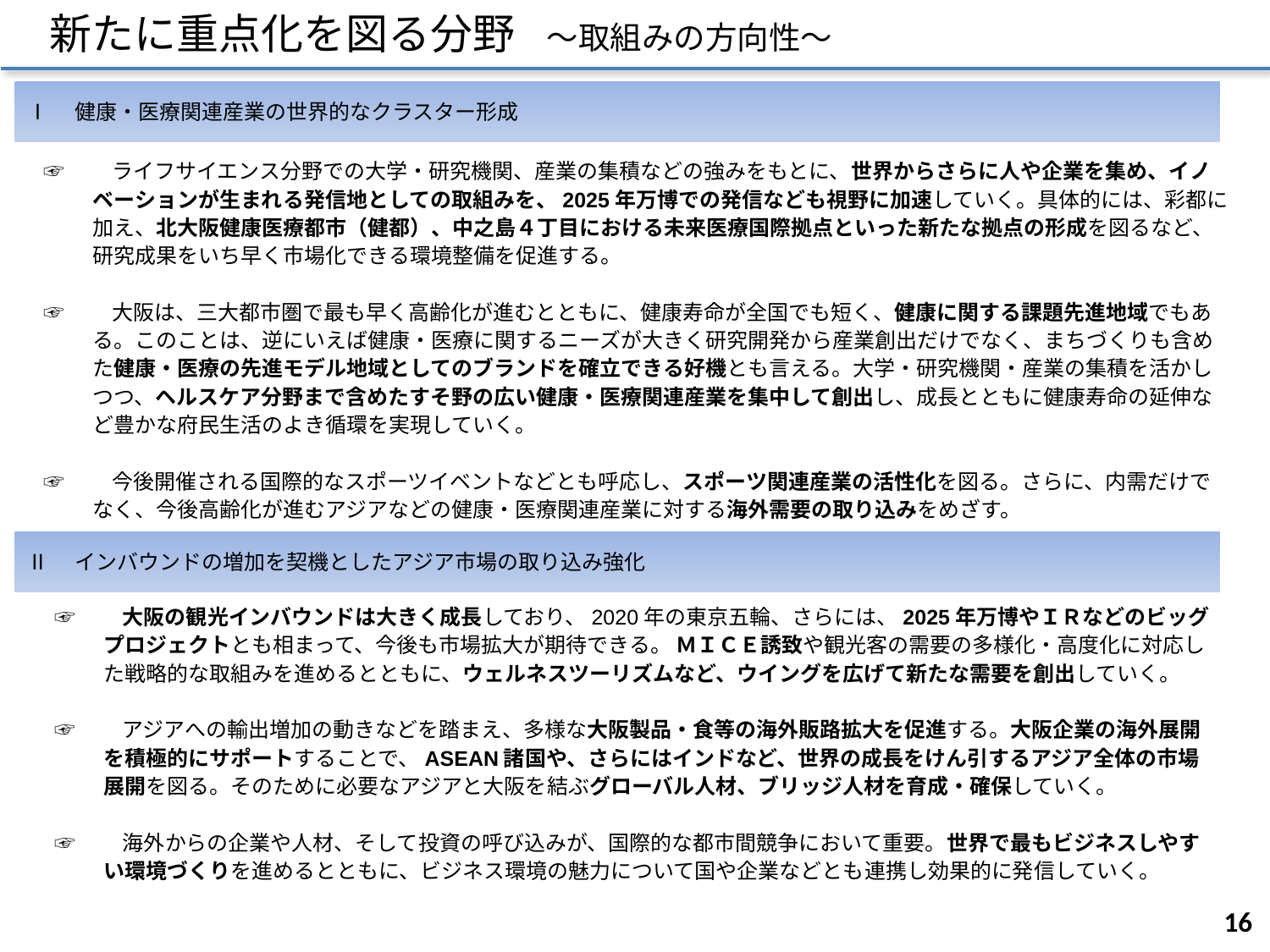

新たに重点化を図る分野　～取組みの方向性～
Ⅰ　健康・医療関連産業の世界的なクラスター形成
☞　　ライフサイエンス分野での大学・研究機関、産業の集積などの強みをもとに、世界からさらに人や企業を集め、イノベーションが生まれる発信地としての取組みを、2025年万博での発信なども視野に加速していく。具体的には、彩都に加え、北大阪健康医療都市（健都）、中之島４丁目における未来医療国際拠点といった新たな拠点の形成を図るなど、研究成果をいち早く市場化できる環境整備を促進する。

☞　　大阪は、三大都市圏で最も早く高齢化が進むとともに、健康寿命が全国でも短く、健康に関する課題先進地域でもある。このことは、逆にいえば健康・医療に関するニーズが大きく研究開発から産業創出だけでなく、まちづくりも含めた健康・医療の先進モデル地域としてのブランドを確立できる好機とも言える。大学・研究機関・産業の集積を活かしつつ、ヘルスケア分野まで含めたすそ野の広い健康・医療関連産業を集中して創出し、成長とともに健康寿命の延伸など豊かな府民生活のよき循環を実現していく。

☞　　今後開催される国際的なスポーツイベントなどとも呼応し、スポーツ関連産業の活性化を図る。さらに、内需だけでなく、今後高齢化が進むアジアなどの健康・医療関連産業に対する海外需要の取り込みをめざす。
Ⅱ　インバウンドの増加を契機としたアジア市場の取り込み強化
☞　　大阪の観光インバウンドは大きく成長しており、2020年の東京五輪、さらには、2025年万博やＩＲなどのビッグプロジェクトとも相まって、今後も市場拡大が期待できる。 ＭＩＣＥ誘致や観光客の需要の多様化・高度化に対応した戦略的な取組みを進めるとともに、ウェルネスツーリズムなど、ウイングを広げて新たな需要を創出していく。

☞　　アジアへの輸出増加の動きなどを踏まえ、多様な大阪製品・食等の海外販路拡大を促進する。大阪企業の海外展開を積極的にサポートすることで、ASEAN諸国や、さらにはインドなど、世界の成長をけん引するアジア全体の市場展開を図る。そのために必要なアジアと大阪を結ぶグローバル人材、ブリッジ人材を育成・確保していく。

☞　　海外からの企業や人材、そして投資の呼び込みが、国際的な都市間競争において重要。世界で最もビジネスしやすい環境づくりを進めるとともに、ビジネス環境の魅力について国や企業などとも連携し効果的に発信していく。
16